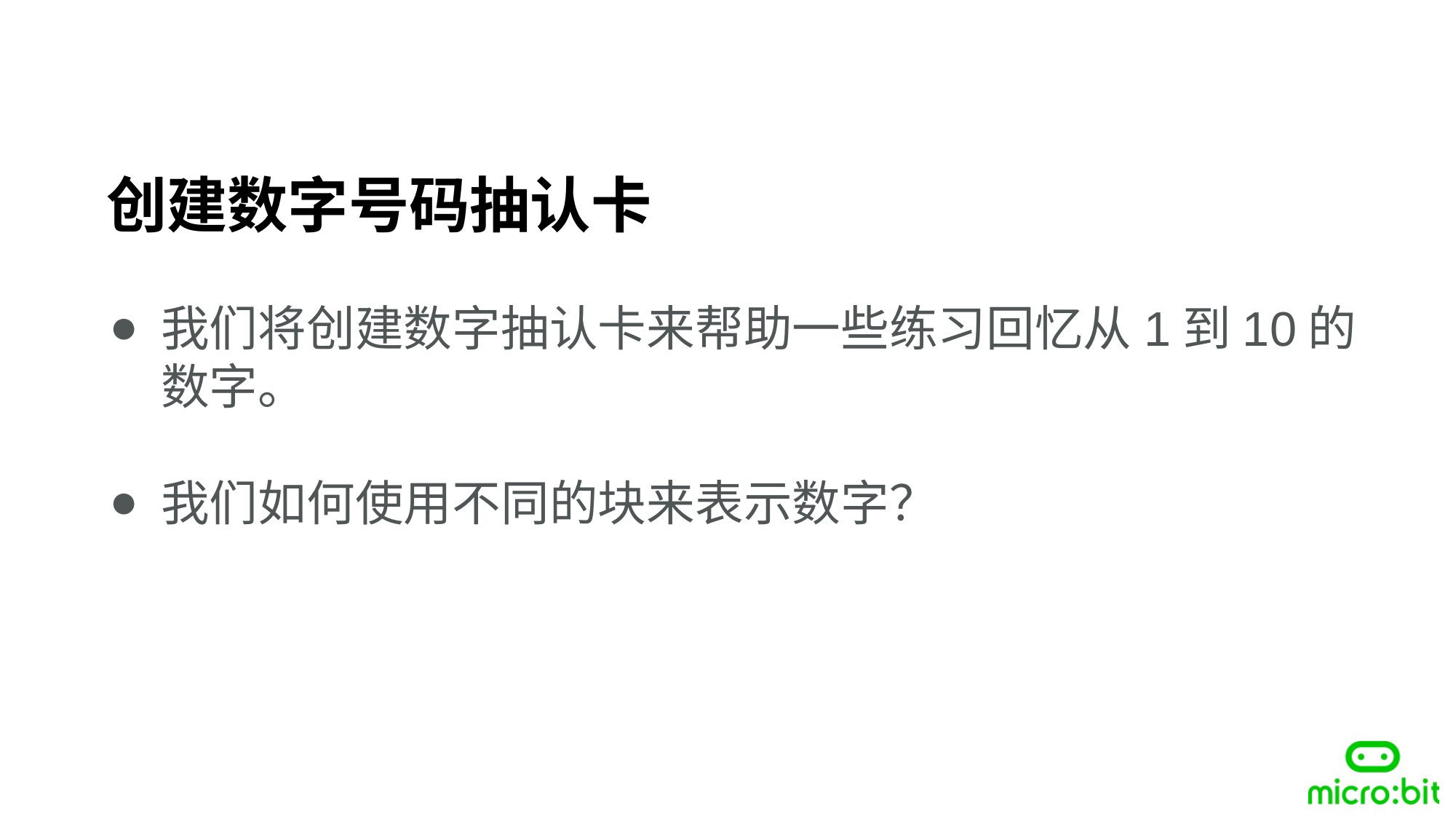

创建数字号码抽认卡

我们将创建数字抽认卡来帮助一些练习回忆从1到10的数字。

我们如何使用不同的块来表示数字？